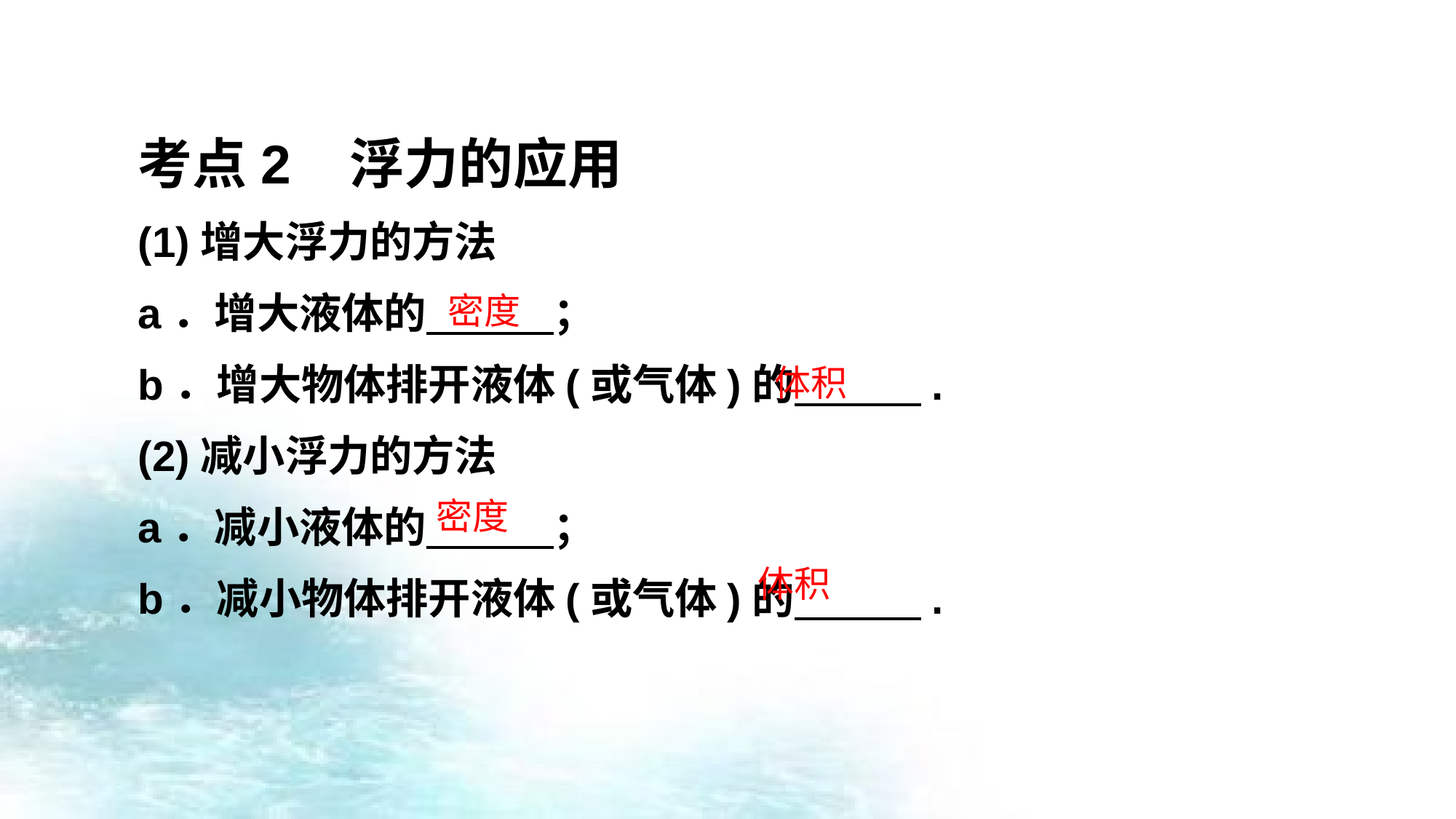

考点2   浮力的应用
(1)增大浮力的方法
a．增大液体的　　　；
b．增大物体排开液体(或气体)的　　　.
(2)减小浮力的方法
a．减小液体的　　　；
b．减小物体排开液体(或气体)的　　　.
密度
体积
密度
体积